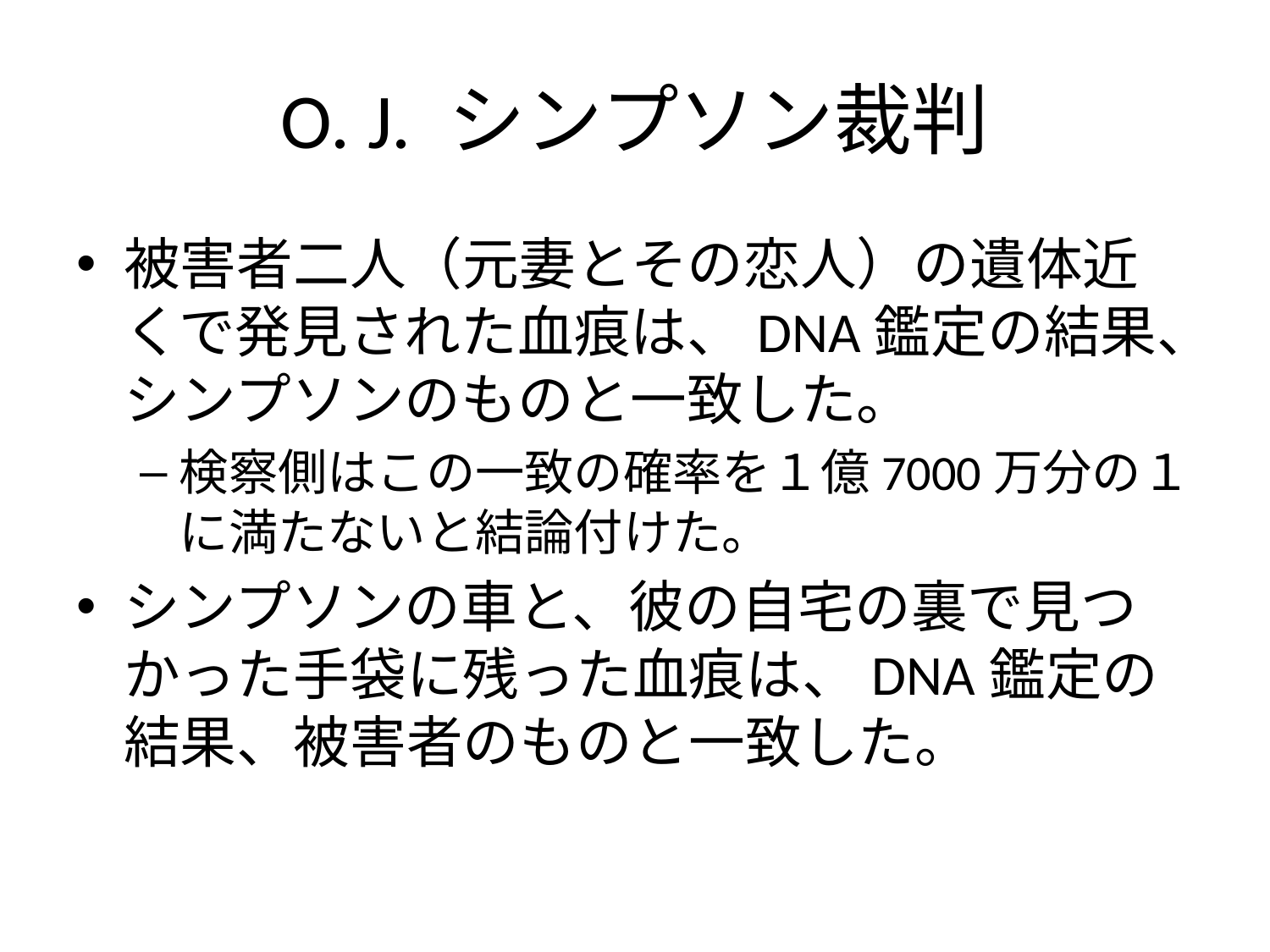

# O. J. シンプソン裁判
被害者二人（元妻とその恋人）の遺体近くで発見された血痕は、DNA鑑定の結果、シンプソンのものと一致した。
検察側はこの一致の確率を１億7000万分の１に満たないと結論付けた。
シンプソンの車と、彼の自宅の裏で見つかった手袋に残った血痕は、DNA鑑定の結果、被害者のものと一致した。